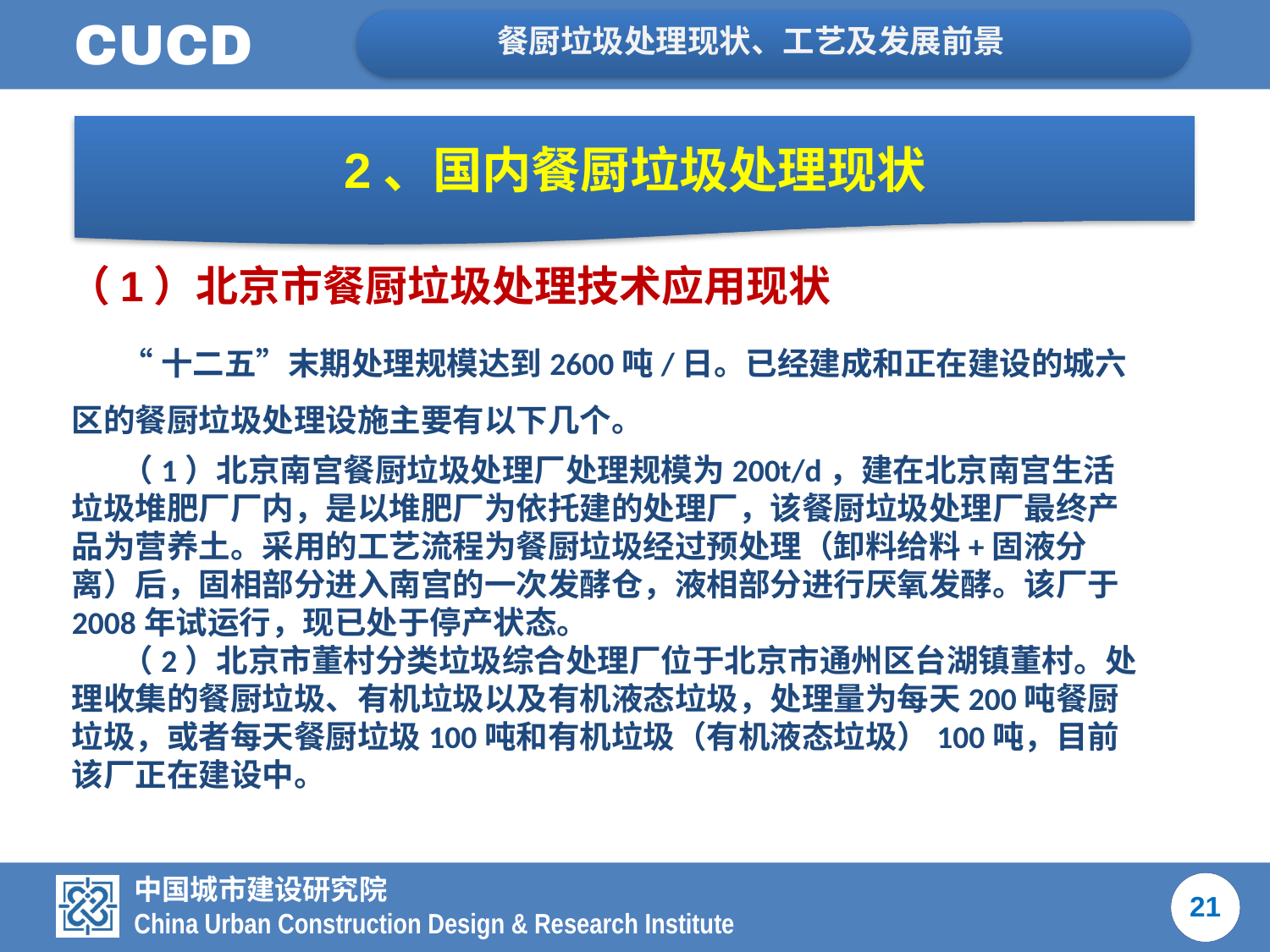

2、国内餐厨垃圾处理现状
（1）北京市餐厨垃圾处理技术应用现状
“十二五”末期处理规模达到2600吨/日。已经建成和正在建设的城六区的餐厨垃圾处理设施主要有以下几个。
（1）北京南宫餐厨垃圾处理厂处理规模为200t/d，建在北京南宫生活垃圾堆肥厂厂内，是以堆肥厂为依托建的处理厂，该餐厨垃圾处理厂最终产品为营养土。采用的工艺流程为餐厨垃圾经过预处理（卸料给料+固液分离）后，固相部分进入南宫的一次发酵仓，液相部分进行厌氧发酵。该厂于2008年试运行，现已处于停产状态。
（2）北京市董村分类垃圾综合处理厂位于北京市通州区台湖镇董村。处理收集的餐厨垃圾、有机垃圾以及有机液态垃圾，处理量为每天200吨餐厨垃圾，或者每天餐厨垃圾100吨和有机垃圾（有机液态垃圾）100吨，目前该厂正在建设中。
21